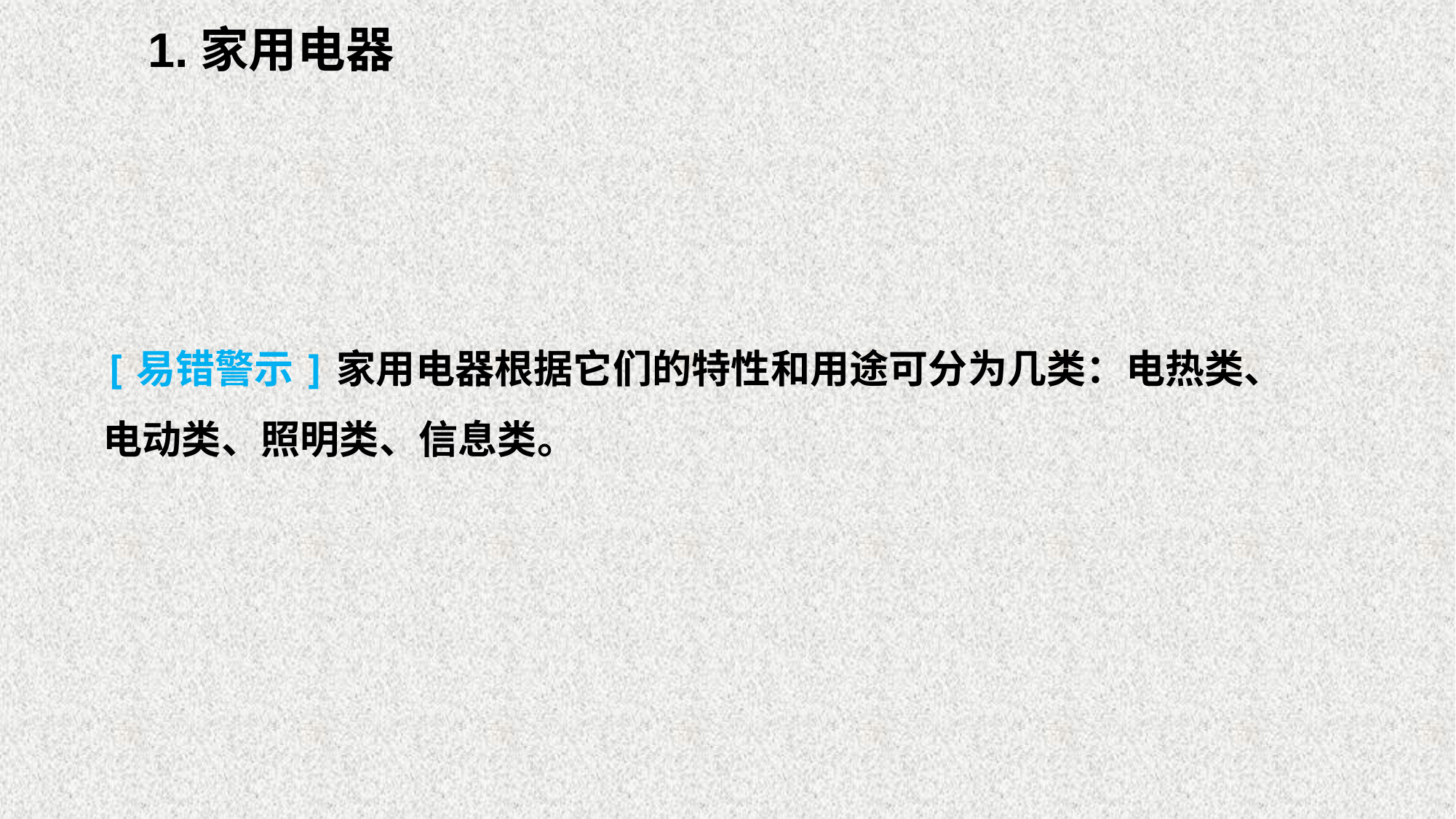

1.家用电器
[易错警示]家用电器根据它们的特性和用途可分为几类：电热类、电动类、照明类、信息类。